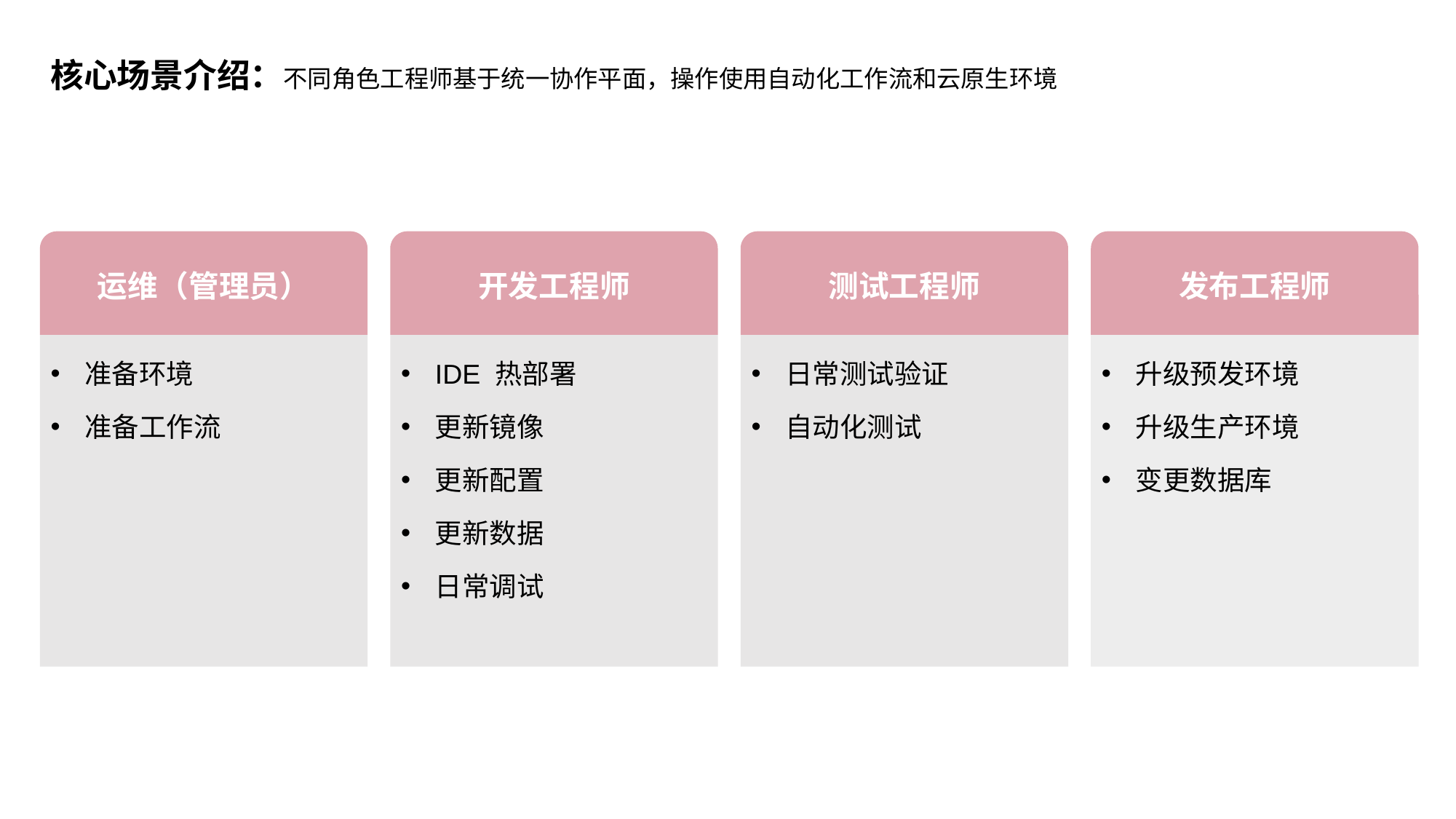

核心场景介绍：不同角色工程师基于统一协作平面，操作使用自动化工作流和云原生环境
运维（管理员）
开发工程师
测试工程师
发布工程师
准备环境
准备工作流
IDE 热部署
更新镜像
更新配置
更新数据
日常调试
日常测试验证
自动化测试
升级预发环境
升级生产环境
变更数据库